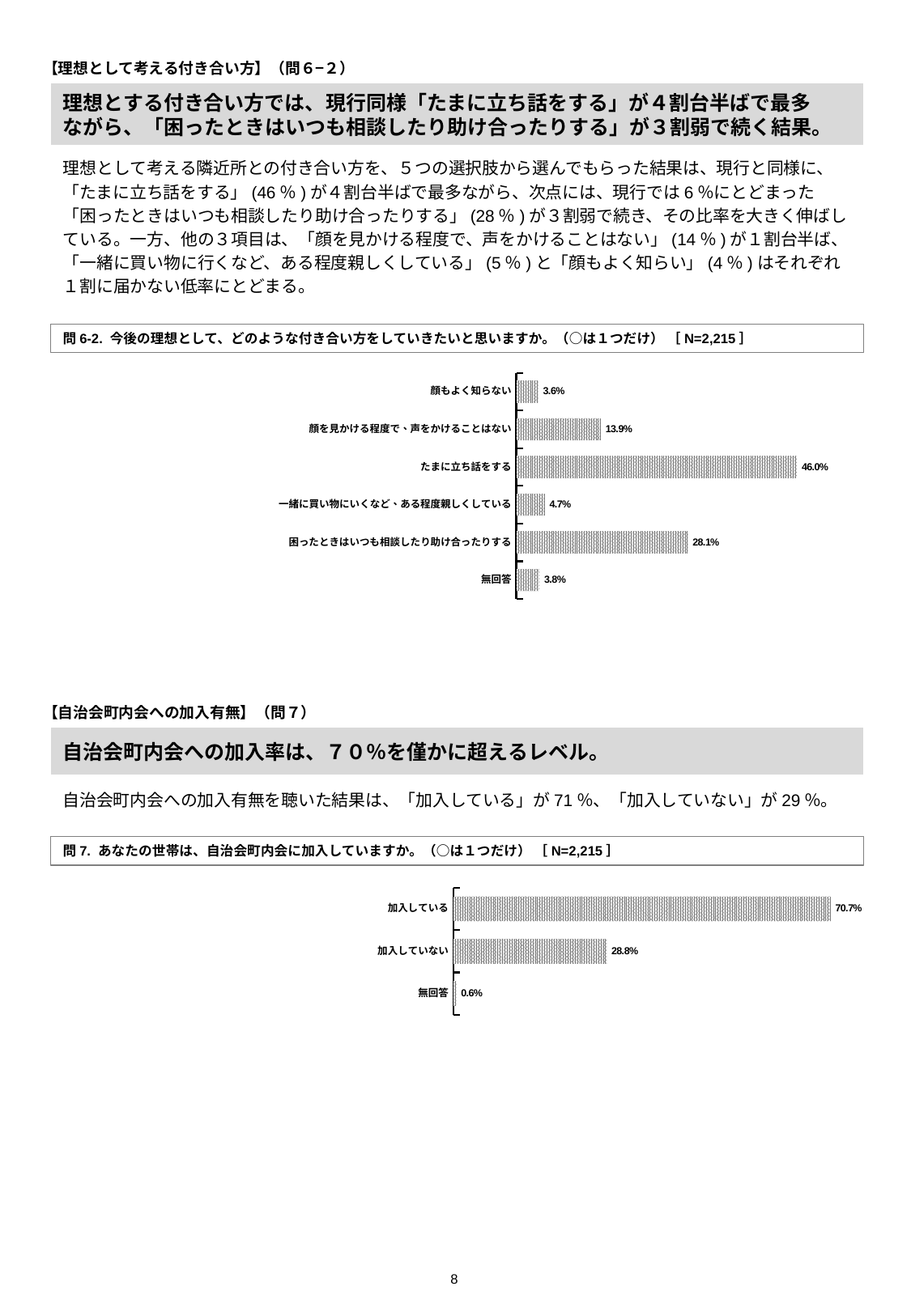

【理想として考える付き合い方】（問６−２）
# 理想とする付き合い方では、現行同様「たまに立ち話をする」が４割台半ばで最多 ながら、「困ったときはいつも相談したり助け合ったりする」が３割弱で続く結果。
理想として考える隣近所との付き合い方を、５つの選択肢から選んでもらった結果は、現行と同様に、
「たまに立ち話をする」(46％)が４割台半ばで最多ながら、次点には、現行では6％にとどまった
「困ったときはいつも相談したり助け合ったりする」(28％)が３割弱で続き、その比率を大きく伸ばし
ている。一方、他の３項目は、「顔を見かける程度で、声をかけることはない」(14％)が１割台半ば、
「一緒に買い物に行くなど、ある程度親しくしている」(5％)と「顔もよく知らい」(4％)はそれぞれ
１割に届かない低率にとどまる。
問6-2. 今後の理想として、どのような付き合い方をしていきたいと思いますか。（○は１つだけ） ［N=2,215］

### Chart

| Category |  |
|---|---|
| 顔もよく知らない | 0.036117381489842 |
| 顔を見かける程度で、声をかけることはない | 0.138600451467269 |
| たまに立ち話をする | 0.459593679458239 |
| 一緒に買い物にいくなど、ある程度親しくしている | 0.0465011286681714 |
| 困ったときはいつも相談したり助け合ったりする | 0.281264108352144 |
| 無回答 | 0.0379232505643341 |
【自治会町内会への加入有無】（問７）
自治会町内会への加入率は、７０％を僅かに超えるレベル。
自治会町内会への加入有無を聴いた結果は、「加入している」が71％、「加入していない」が29％。
問7. あなたの世帯は、自治会町内会に加入していますか。（○は１つだけ） ［N=2,215］

### Chart

| Category |  |
|---|---|
| 加入している | 0.706546275395034 |
| 加入していない | 0.287584650112868 |
| 無回答 | 0.00586907449209933 |
8